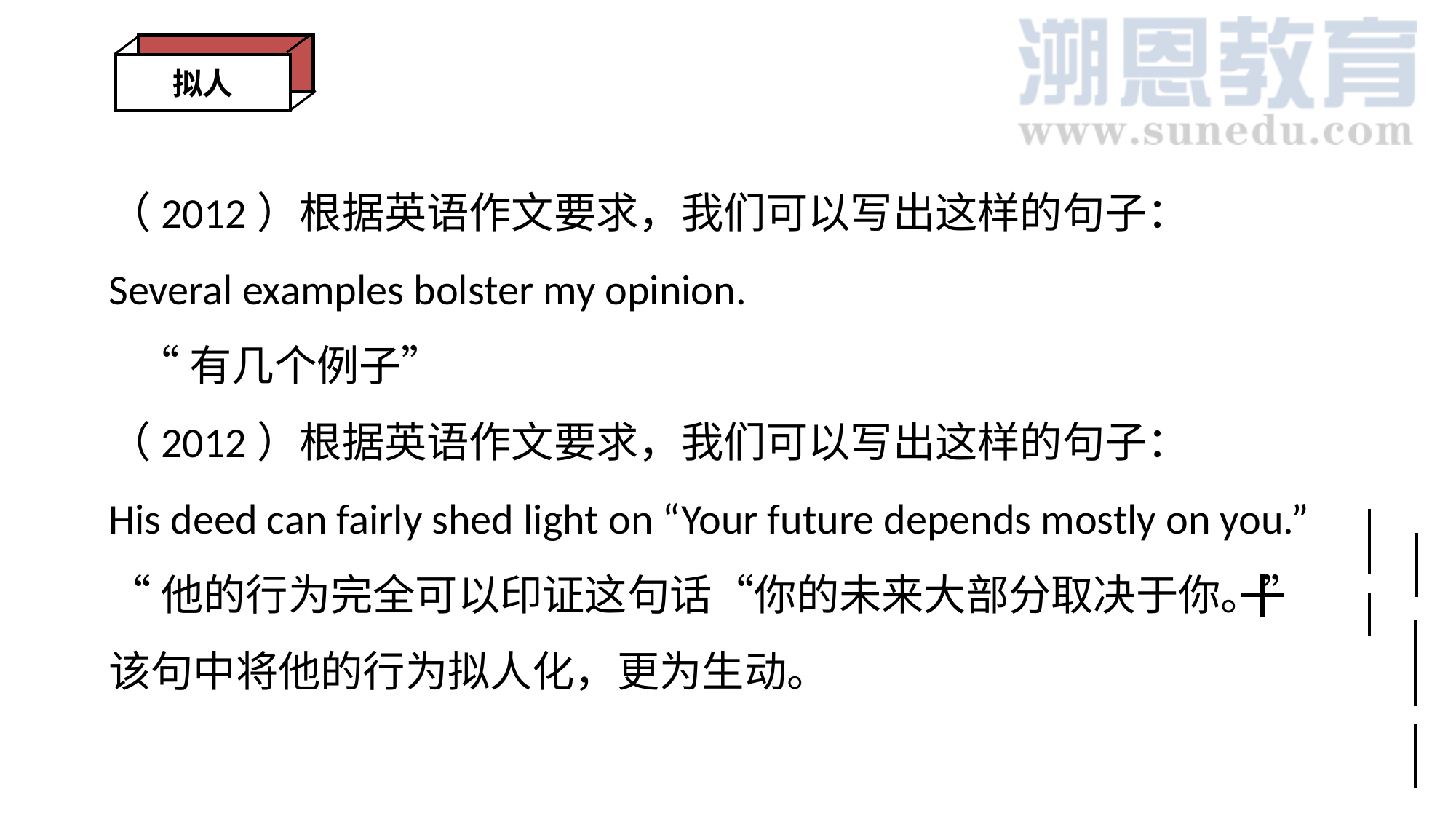

拟人
（2012）根据英语作文要求，我们可以写出这样的句子：
Several examples bolster my opinion.
   “有几个例子”
（2012）根据英语作文要求，我们可以写出这样的句子：
His deed can fairly shed light on “Your future depends mostly on you.”
“他的行为完全可以印证这句话“你的未来大部分取决于你。”
该句中将他的行为拟人化，更为生动。